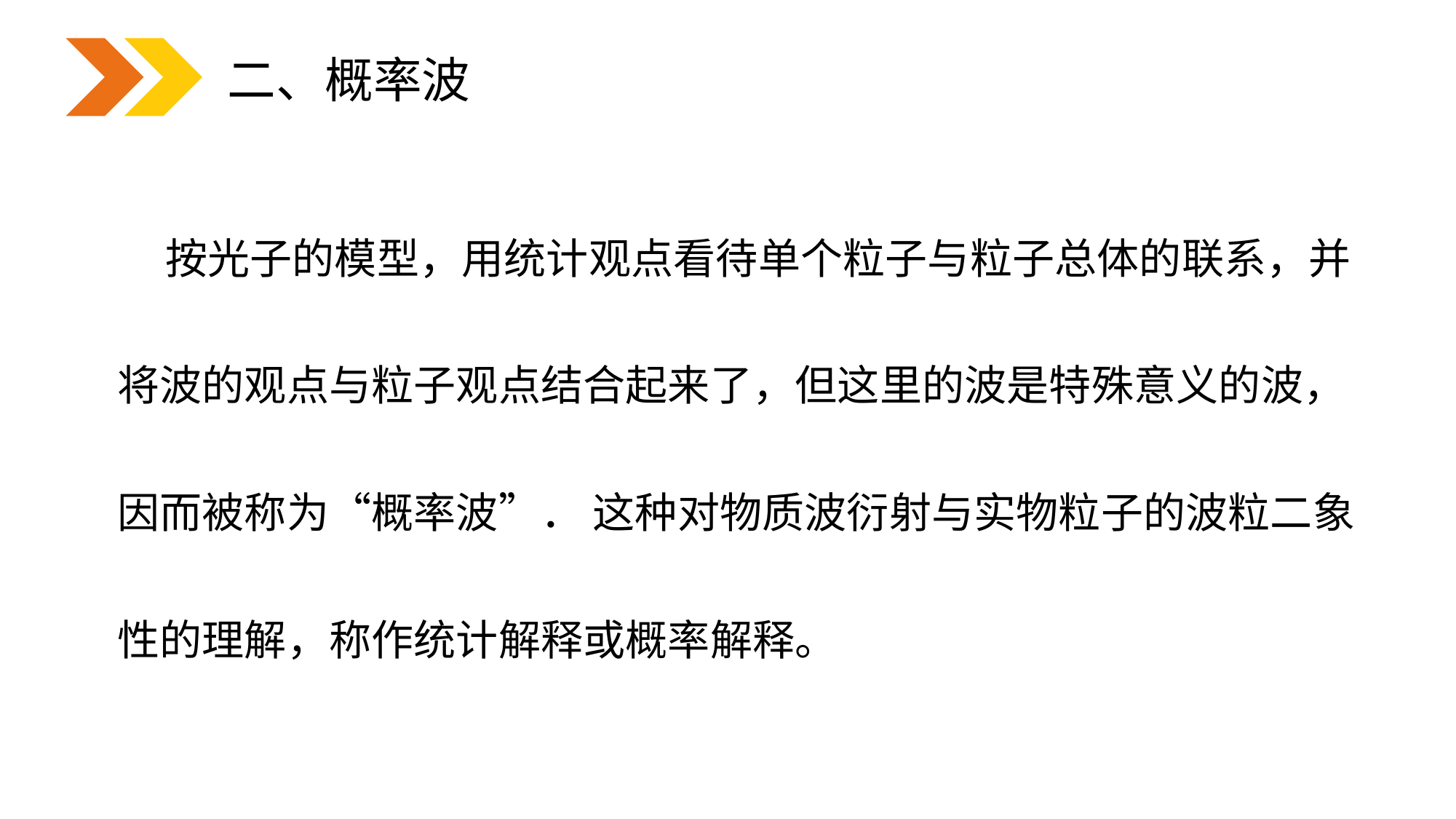

二、概率波
    按光子的模型，用统计观点看待单个粒子与粒子总体的联系，并将波的观点与粒子观点结合起来了，但这里的波是特殊意义的波，因而被称为“概率波”． 这种对物质波衍射与实物粒子的波粒二象性的理解，称作统计解释或概率解释。